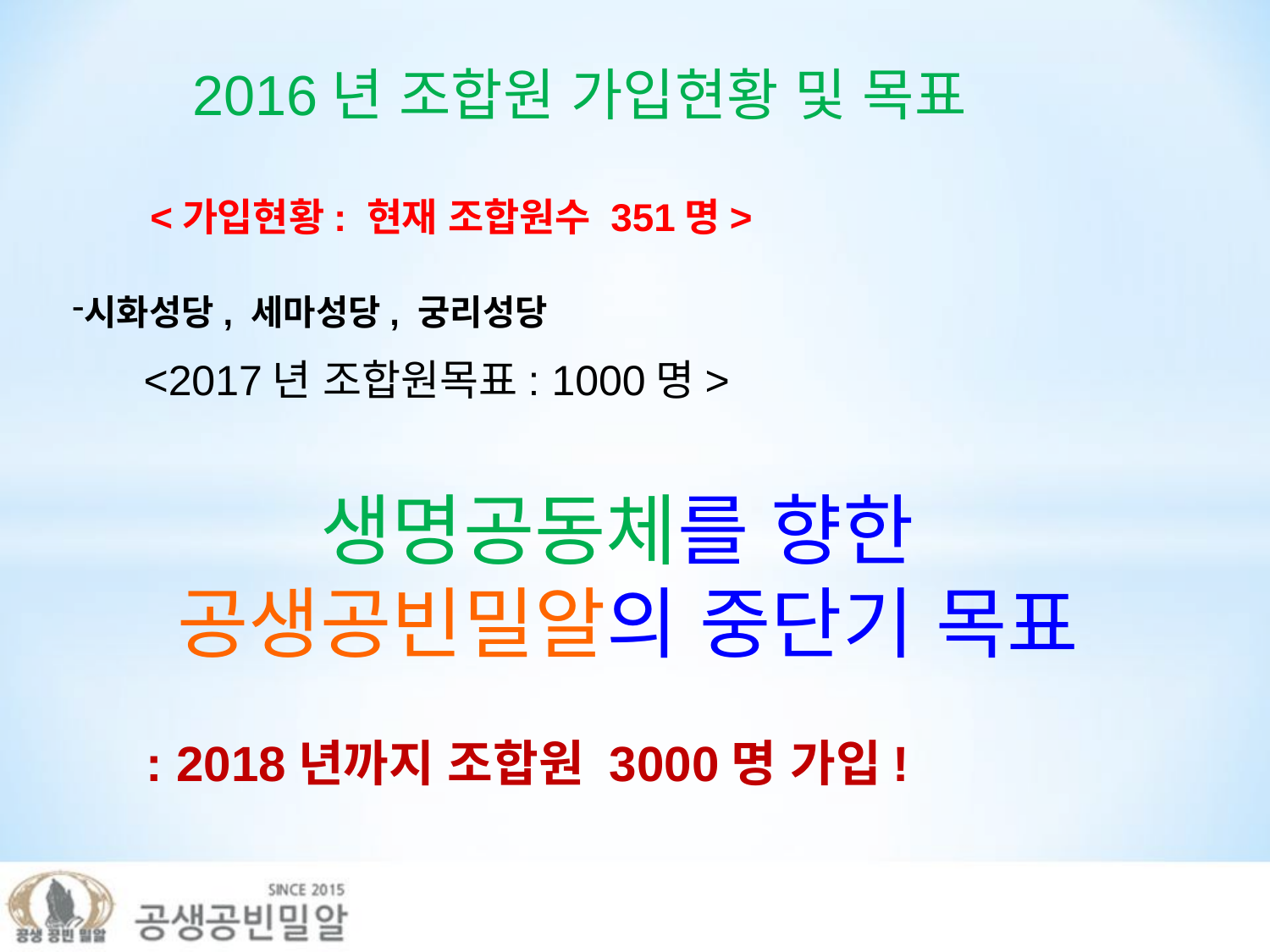

2016년 조합원 가입현황 및 목표

시화성당, 세마성당, 궁리성당

      <2017년 조합원목표: 1000명>

<가입현황: 현재 조합원수 351명>
생명공동체를 향한
공생공빈밀알의 중단기 목표
: 2018년까지 조합원 3000명 가입!